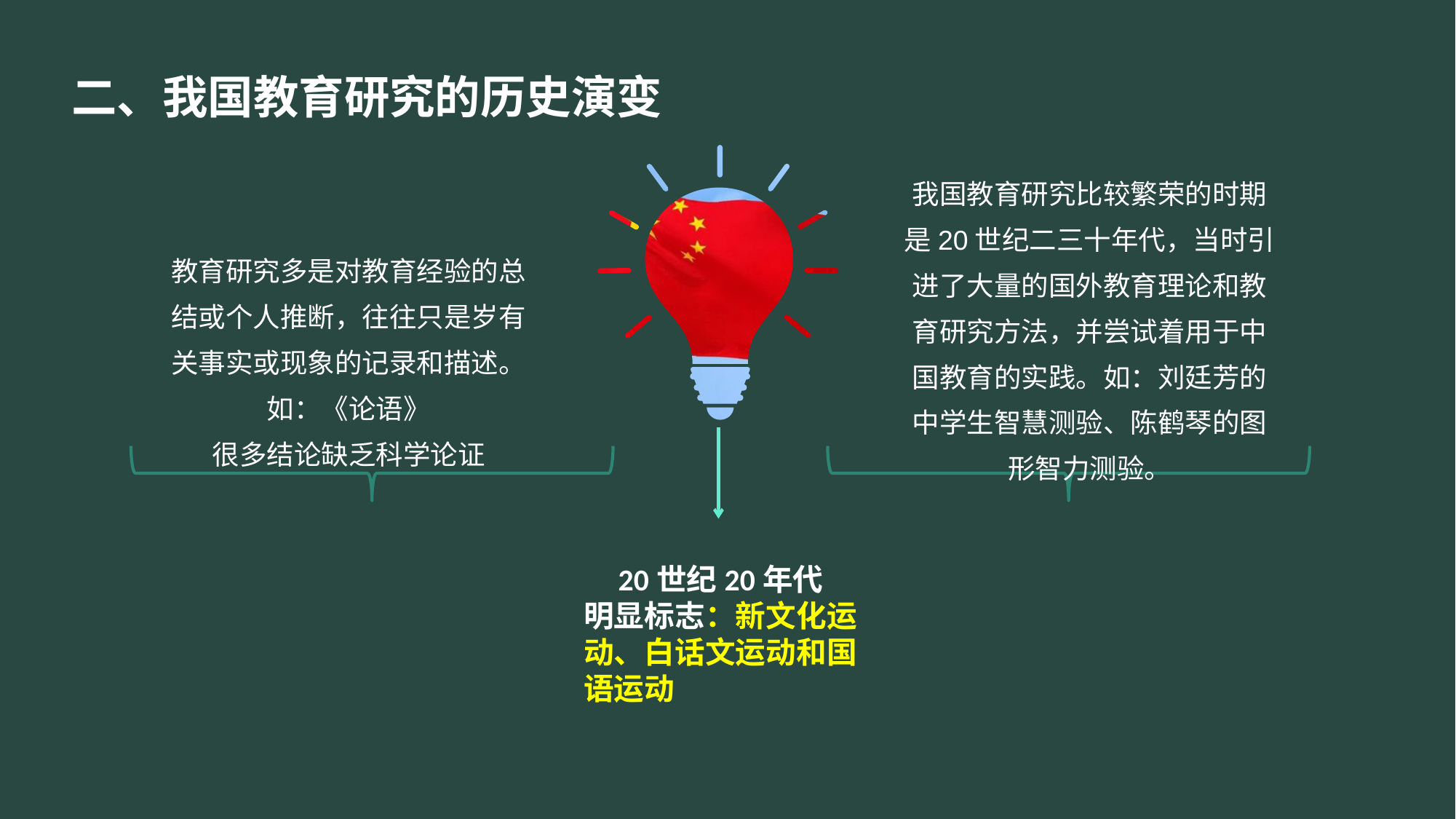

二、我国教育研究的历史演变

我国教育研究比较繁荣的时期是20世纪二三十年代，当时引进了大量的国外教育理论和教育研究方法，并尝试着用于中国教育的实践。如：刘廷芳的中学生智慧测验、陈鹤琴的图形智力测验。

教育研究多是对教育经验的总结或个人推断，往往只是岁有关事实或现象的记录和描述。如：《论语》
很多结论缺乏科学论证
     20世纪20年代
明显标志：新文化运动、白话文运动和国语运动